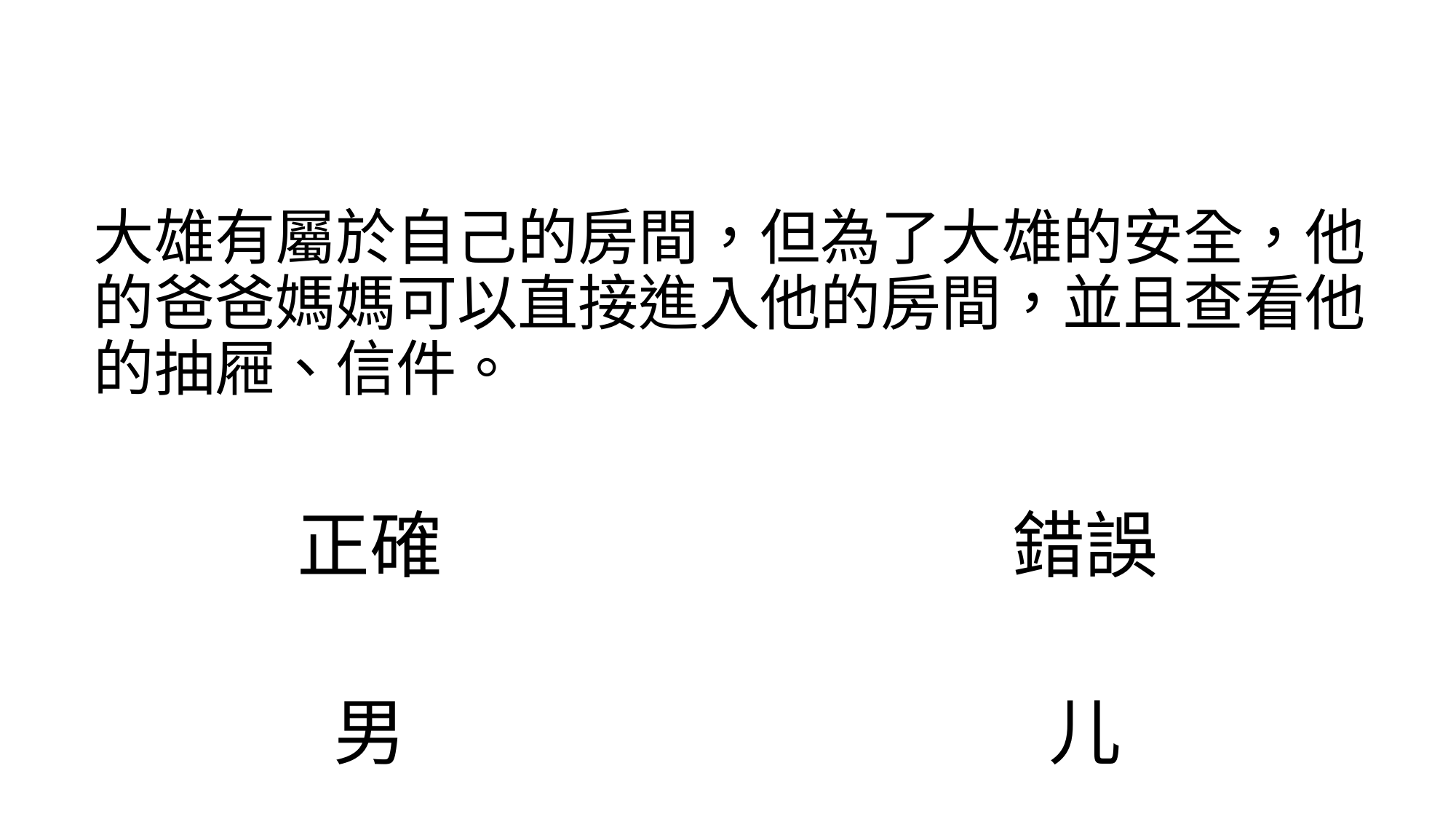

#
大雄有屬於自己的房間，但為了大雄的安全，他的爸爸媽媽可以直接進入他的房間，並且查看他的抽屜、信件。
正確

男
錯誤

儿